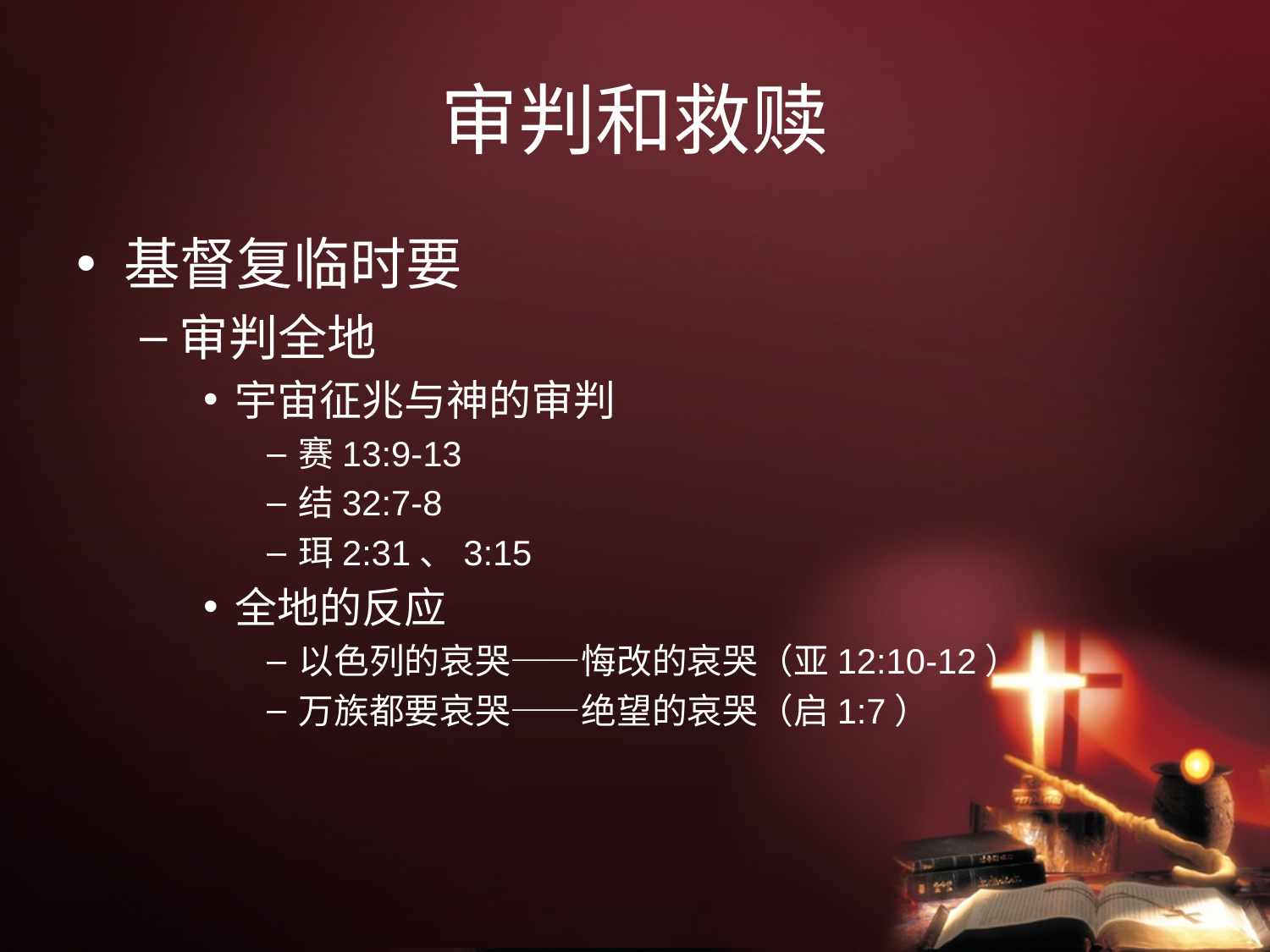

# 审判和救赎
基督复临时要
审判全地
宇宙征兆与神的审判
赛13:9-13
结32:7-8
珥2:31、3:15
全地的反应
以色列的哀哭——悔改的哀哭（亚12:10-12）
万族都要哀哭——绝望的哀哭（启1:7）